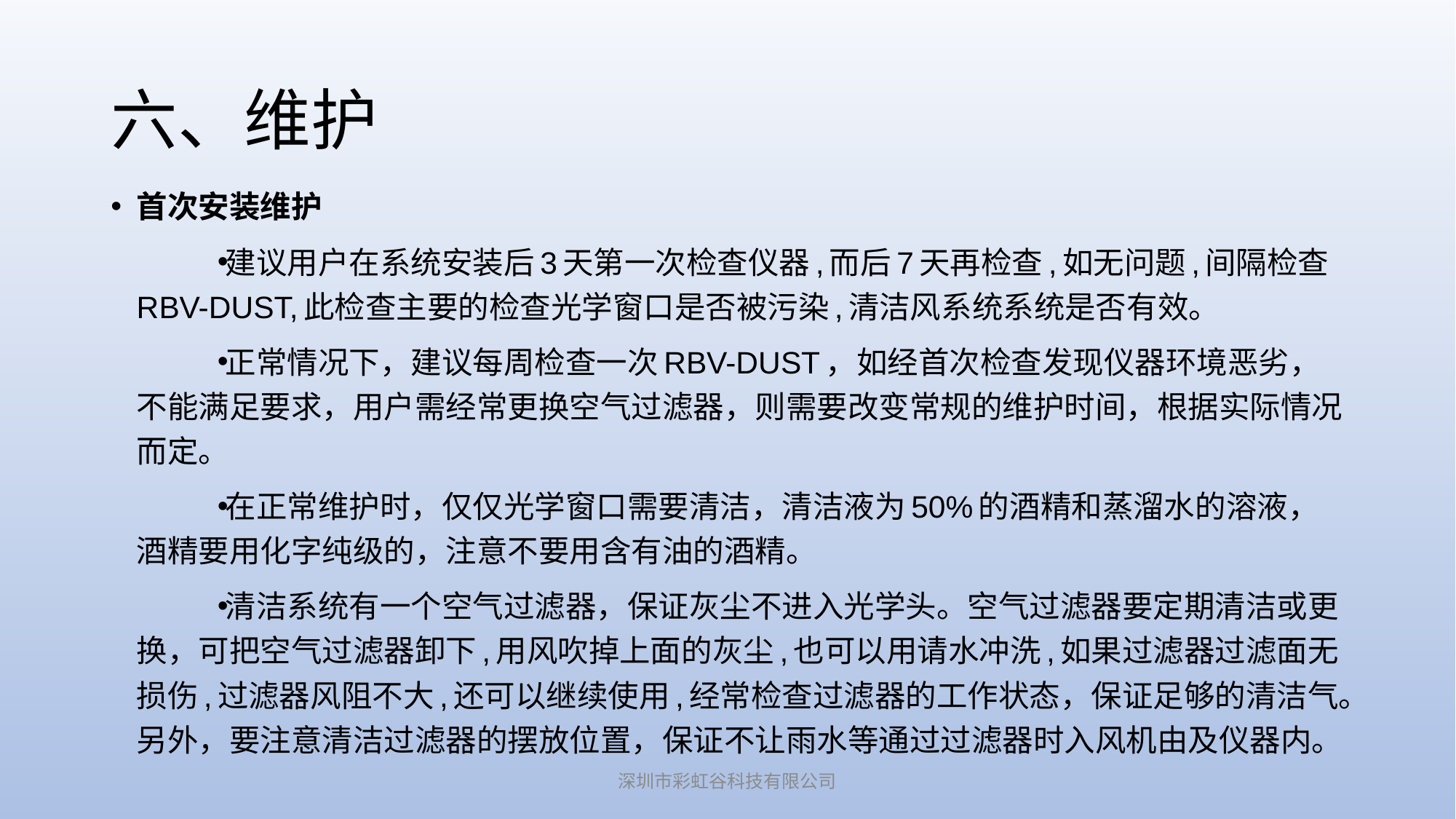

# 六、维护
首次安装维护
建议用户在系统安装后3天第一次检查仪器,而后7天再检查,如无问题,间隔检查RBV-DUST,此检查主要的检查光学窗口是否被污染,清洁风系统系统是否有效。
正常情况下，建议每周检查一次RBV-DUST，如经首次检查发现仪器环境恶劣，不能满足要求，用户需经常更换空气过滤器，则需要改变常规的维护时间，根据实际情况而定。
在正常维护时，仅仅光学窗口需要清洁，清洁液为50%的酒精和蒸溜水的溶液，酒精要用化字纯级的，注意不要用含有油的酒精。
清洁系统有一个空气过滤器，保证灰尘不进入光学头。空气过滤器要定期清洁或更换，可把空气过滤器卸下,用风吹掉上面的灰尘,也可以用请水冲洗,如果过滤器过滤面无损伤,过滤器风阻不大,还可以继续使用,经常检查过滤器的工作状态，保证足够的清洁气。另外，要注意清洁过滤器的摆放位置，保证不让雨水等通过过滤器时入风机由及仪器内。

深圳市彩虹谷科技有限公司
26